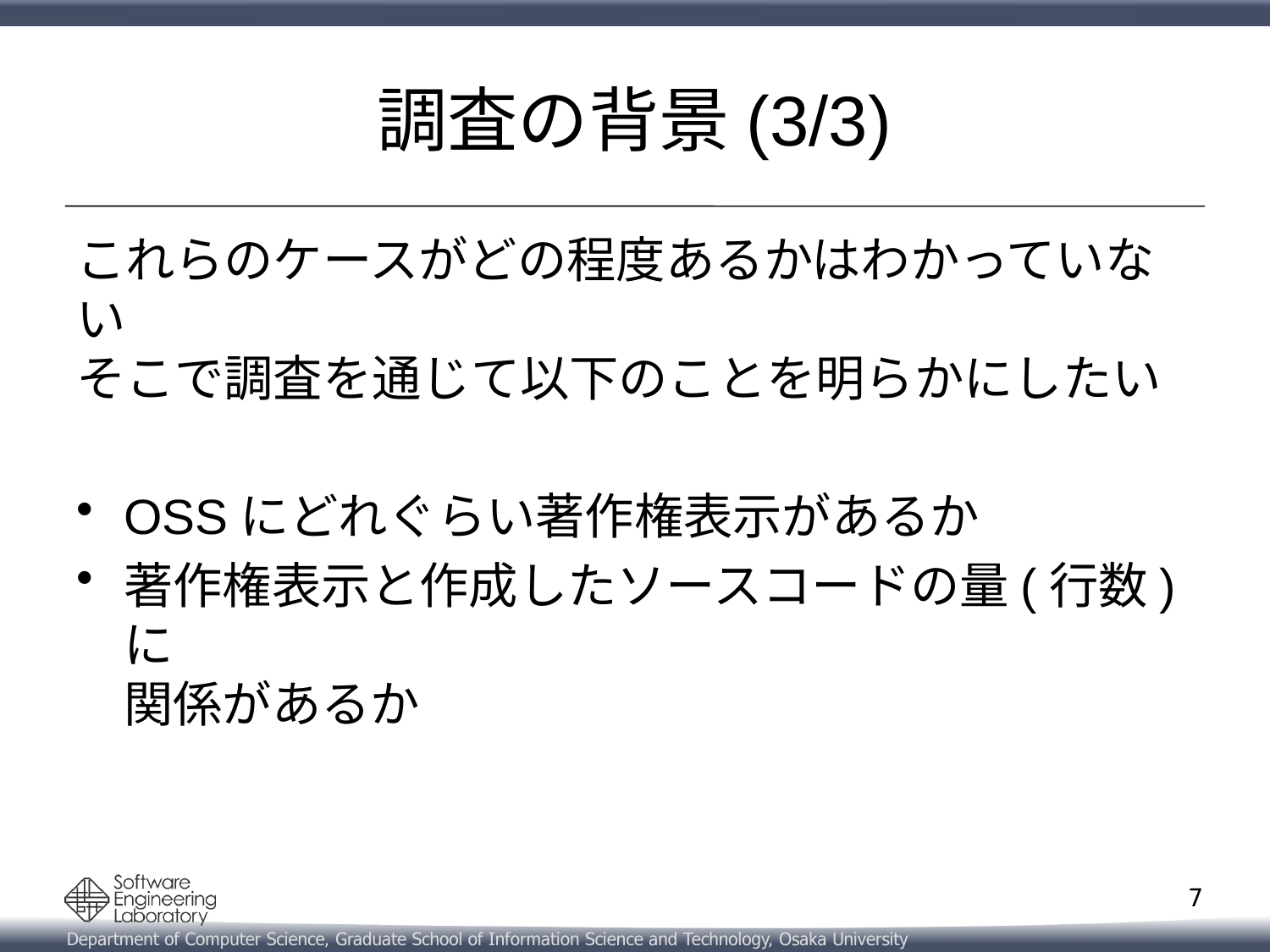

# 調査の背景(3/3)
これらのケースがどの程度あるかはわかっていない
そこで調査を通じて以下のことを明らかにしたい

OSSにどれぐらい著作権表示があるか
著作権表示と作成したソースコードの量(行数)に
関係があるか
7